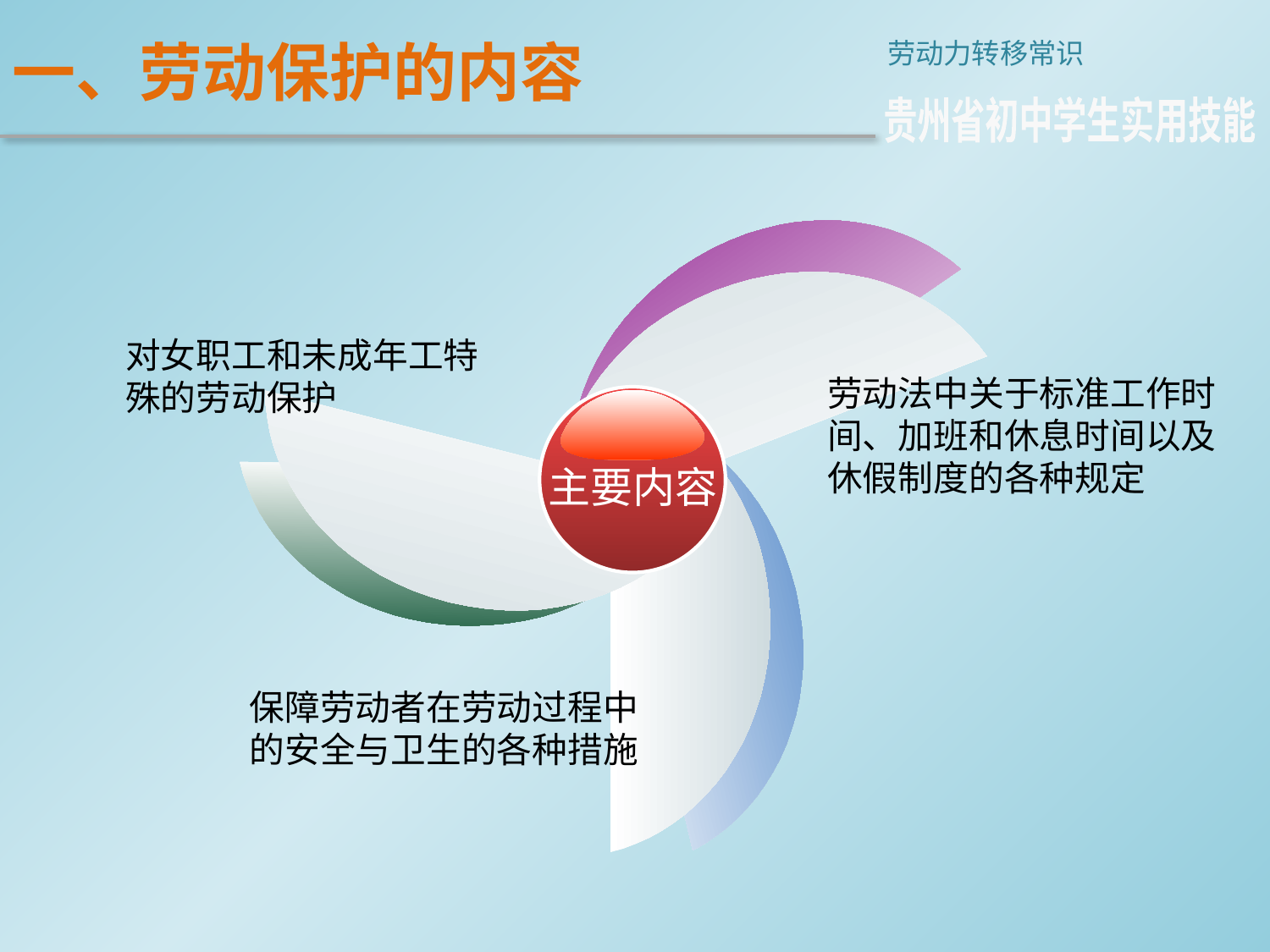

一、劳动保护的内容
劳动力转移常识
贵州省初中学生实用技能

对女职工和未成年工特殊的劳动保护
劳动法中关于标准工作时间、加班和休息时间以及休假制度的各种规定

主要内容

保障劳动者在劳动过程中的安全与卫生的各种措施